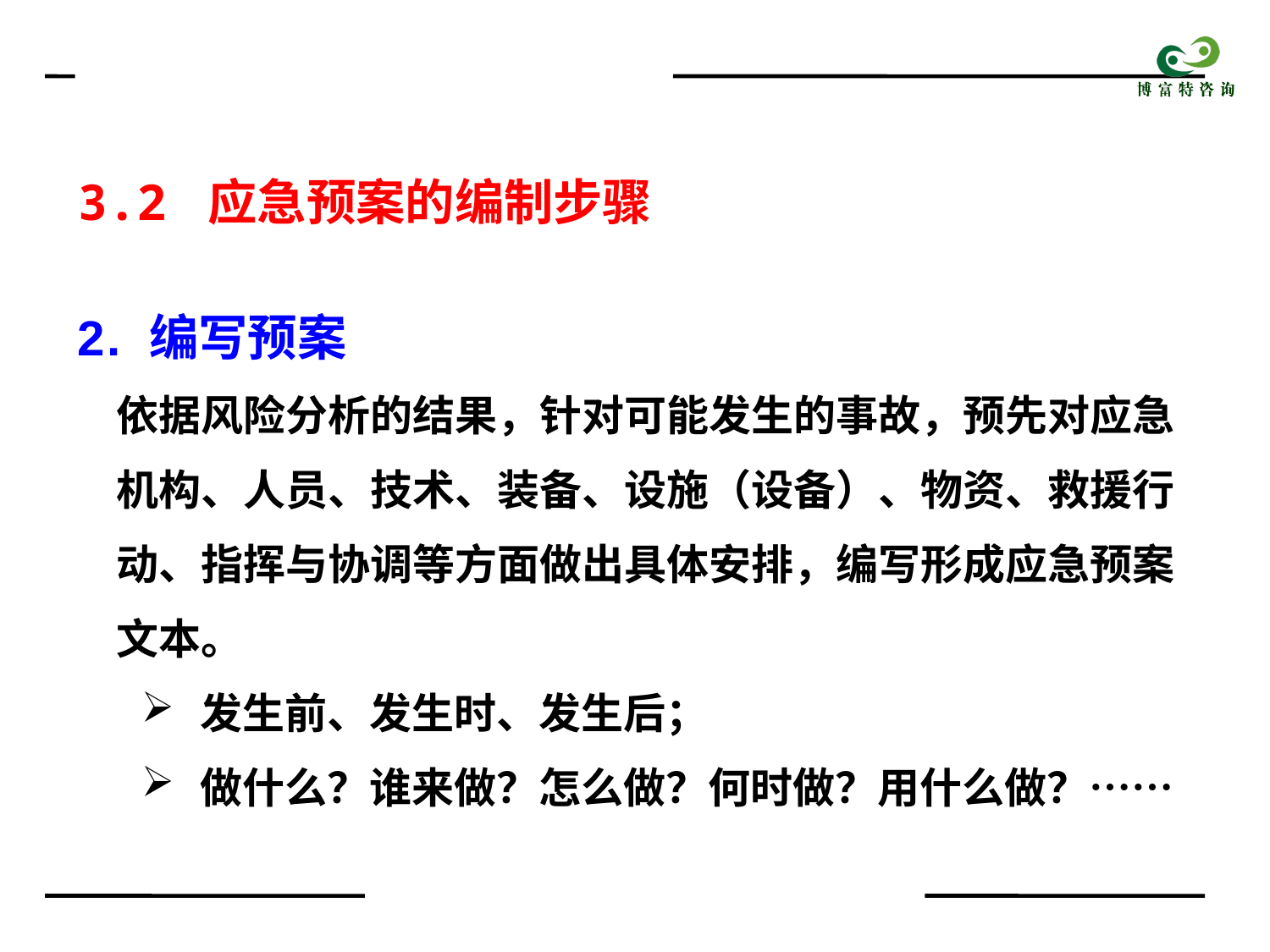

3.2 应急预案的编制步骤
编写预案
   依据风险分析的结果，针对可能发生的事故，预先对应急
   机构、人员、技术、装备、设施（设备）、物资、救援行
   动、指挥与协调等方面做出具体安排，编写形成应急预案
   文本。
 发生前、发生时、发生后；
 做什么？谁来做？怎么做？何时做？用什么做？……